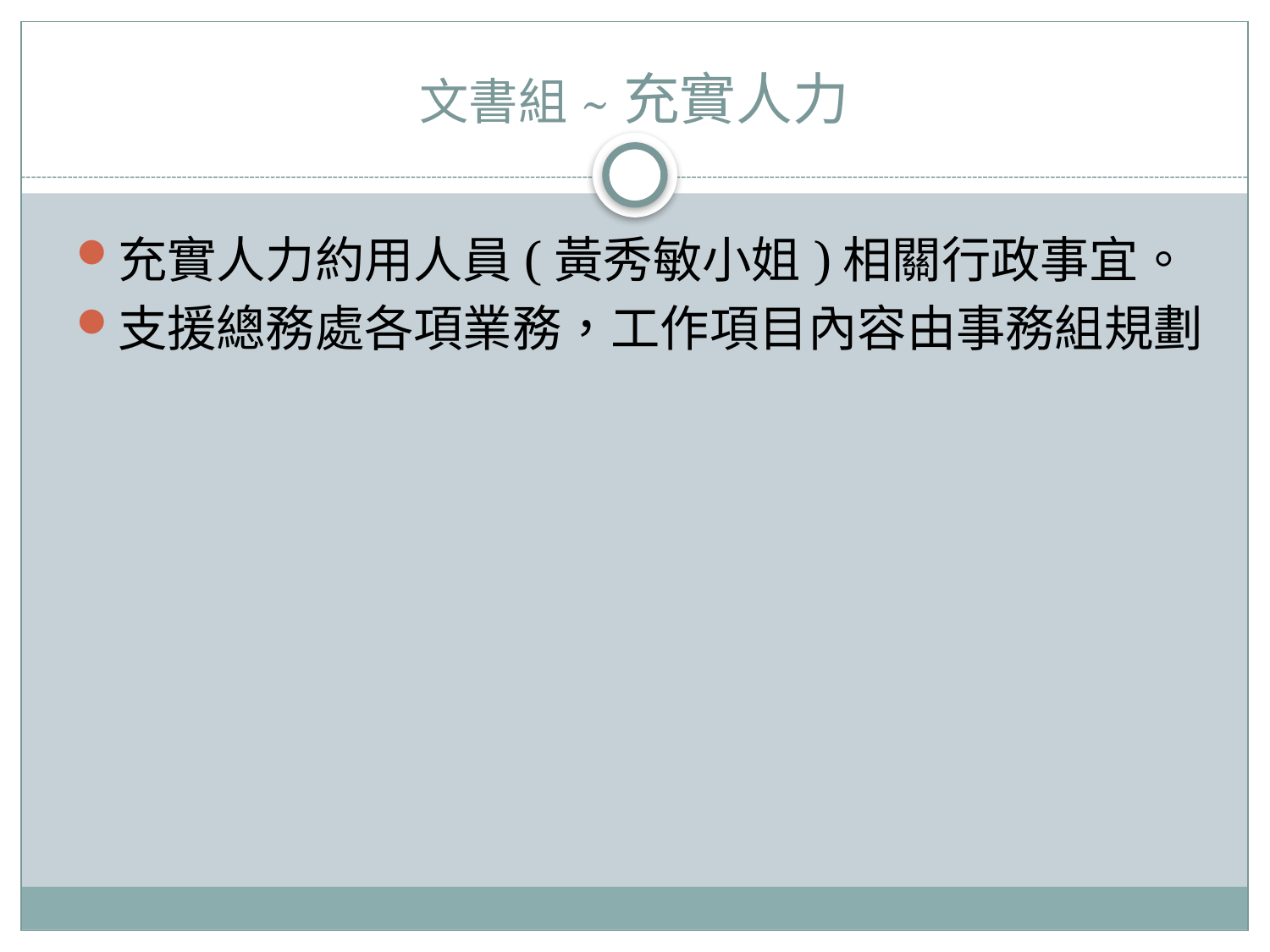

# 文書組~充實人力
充實人力約用人員(黃秀敏小姐)相關行政事宜。
支援總務處各項業務，工作項目內容由事務組規劃